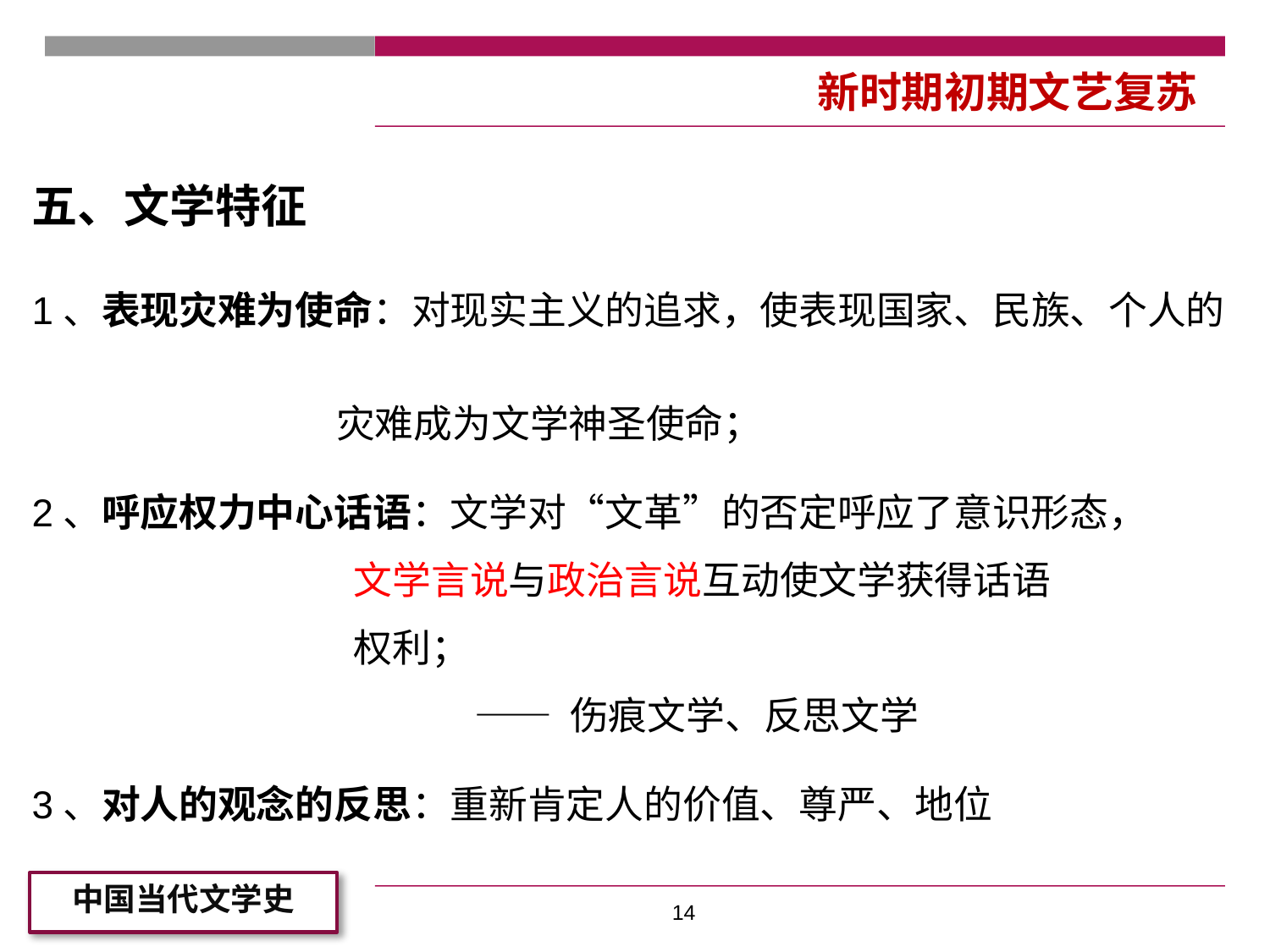

#
新时期初期文艺复苏

五、文学特征
1、表现灾难为使命：对现实主义的追求，使表现国家、民族、个人的
                                  灾难成为文学神圣使命；
2、呼应权力中心话语：文学对“文革”的否定呼应了意识形态，
                                    文学言说与政治言说互动使文学获得话语
                                    权利；
                                                   —— 伤痕文学、反思文学
3、对人的观念的反思：重新肯定人的价值、尊严、地位
14